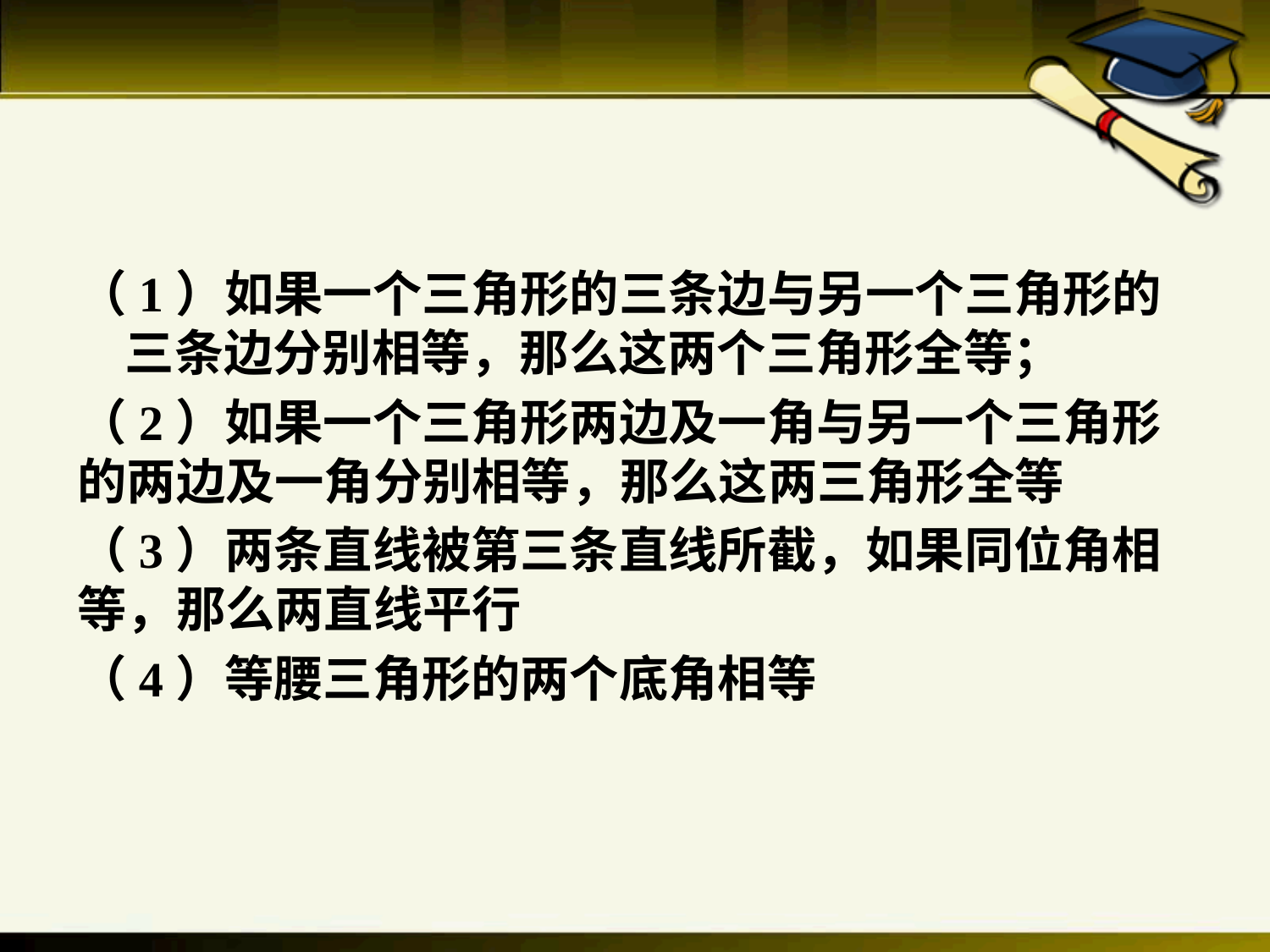

（1）如果一个三角形的三条边与另一个三角形的三条边分别相等，那么这两个三角形全等；
（2）如果一个三角形两边及一角与另一个三角形的两边及一角分别相等，那么这两三角形全等
（3）两条直线被第三条直线所截，如果同位角相等，那么两直线平行
（4）等腰三角形的两个底角相等